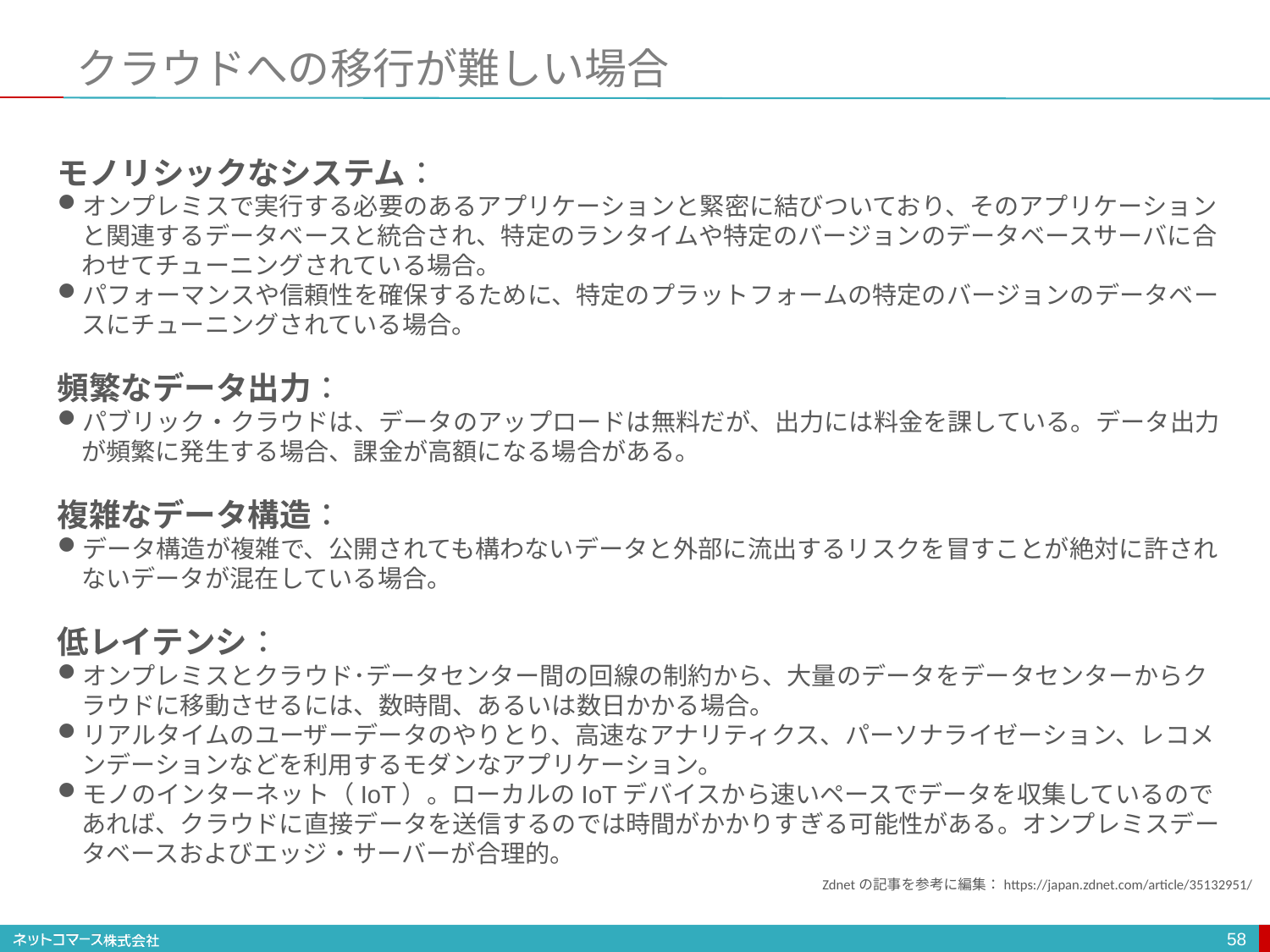

# クラウドへの移行が難しい場合
モノリシックなシステム：
オンプレミスで実行する必要のあるアプリケーションと緊密に結びついており、そのアプリケーションと関連するデータベースと統合され、特定のランタイムや特定のバージョンのデータベースサーバに合わせてチューニングされている場合。
パフォーマンスや信頼性を確保するために、特定のプラットフォームの特定のバージョンのデータベースにチューニングされている場合。

頻繁なデータ出力：
パブリック・クラウドは、データのアップロードは無料だが、出力には料金を課している。データ出力が頻繁に発生する場合、課金が高額になる場合がある。

複雑なデータ構造：
データ構造が複雑で、公開されても構わないデータと外部に流出するリスクを冒すことが絶対に許されないデータが混在している場合。

低レイテンシ：
オンプレミスとクラウド･データセンター間の回線の制約から、大量のデータをデータセンターからクラウドに移動させるには、数時間、あるいは数日かかる場合。
リアルタイムのユーザーデータのやりとり、高速なアナリティクス、パーソナライゼーション、レコメンデーションなどを利用するモダンなアプリケーション。
モノのインターネット（IoT）。ローカルのIoTデバイスから速いペースでデータを収集しているのであれば、クラウドに直接データを送信するのでは時間がかかりすぎる可能性がある。オンプレミスデータベースおよびエッジ・サーバーが合理的。
Zdnetの記事を参考に編集：https://japan.zdnet.com/article/35132951/
58